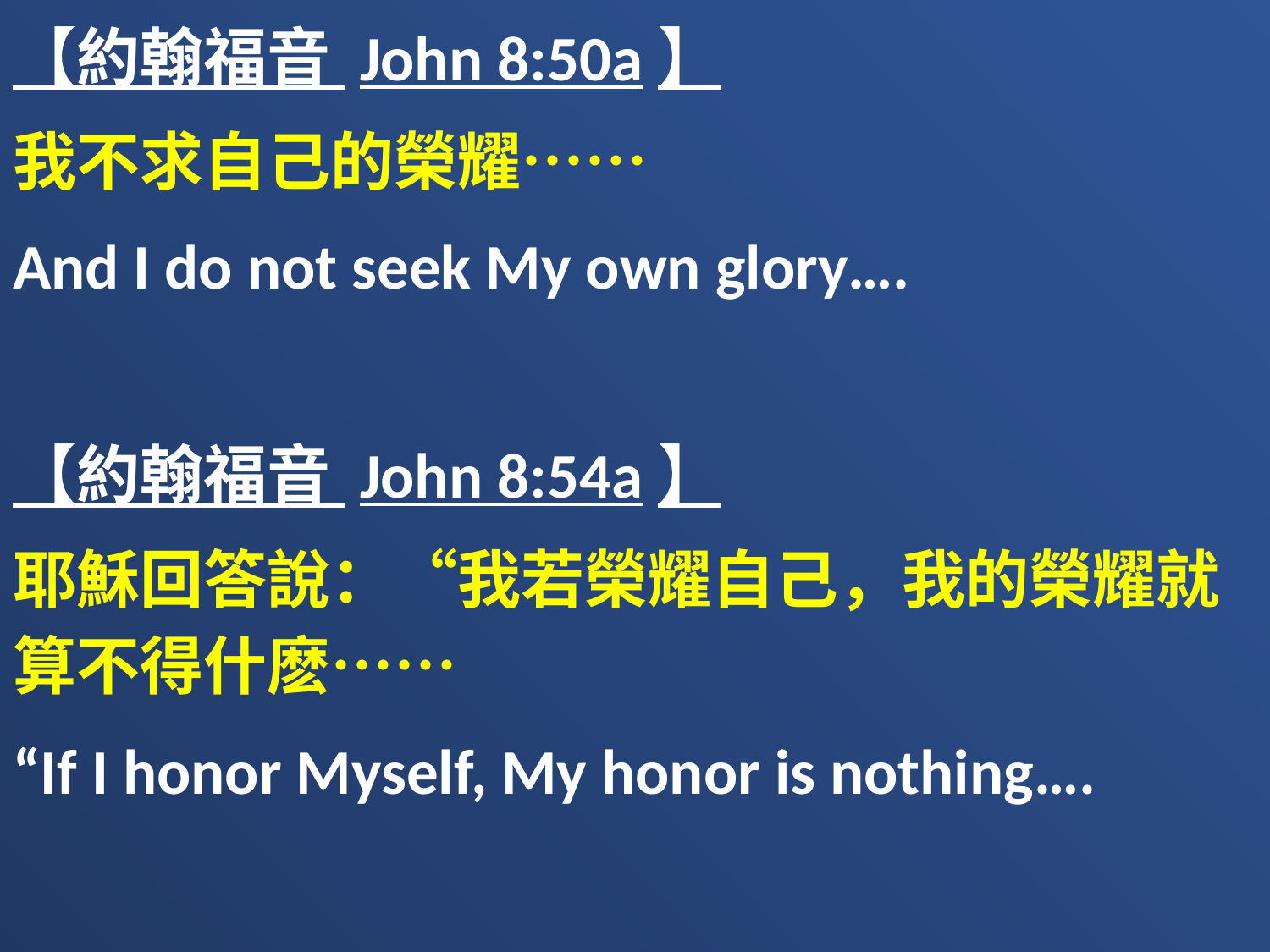

【約翰福音 John 8:50a】
我不求自己的榮耀……
And I do not seek My own glory….

【約翰福音 John 8:54a】
耶穌回答說：“我若榮耀自己，我的榮耀就算不得什麽……
“If I honor Myself, My honor is nothing….